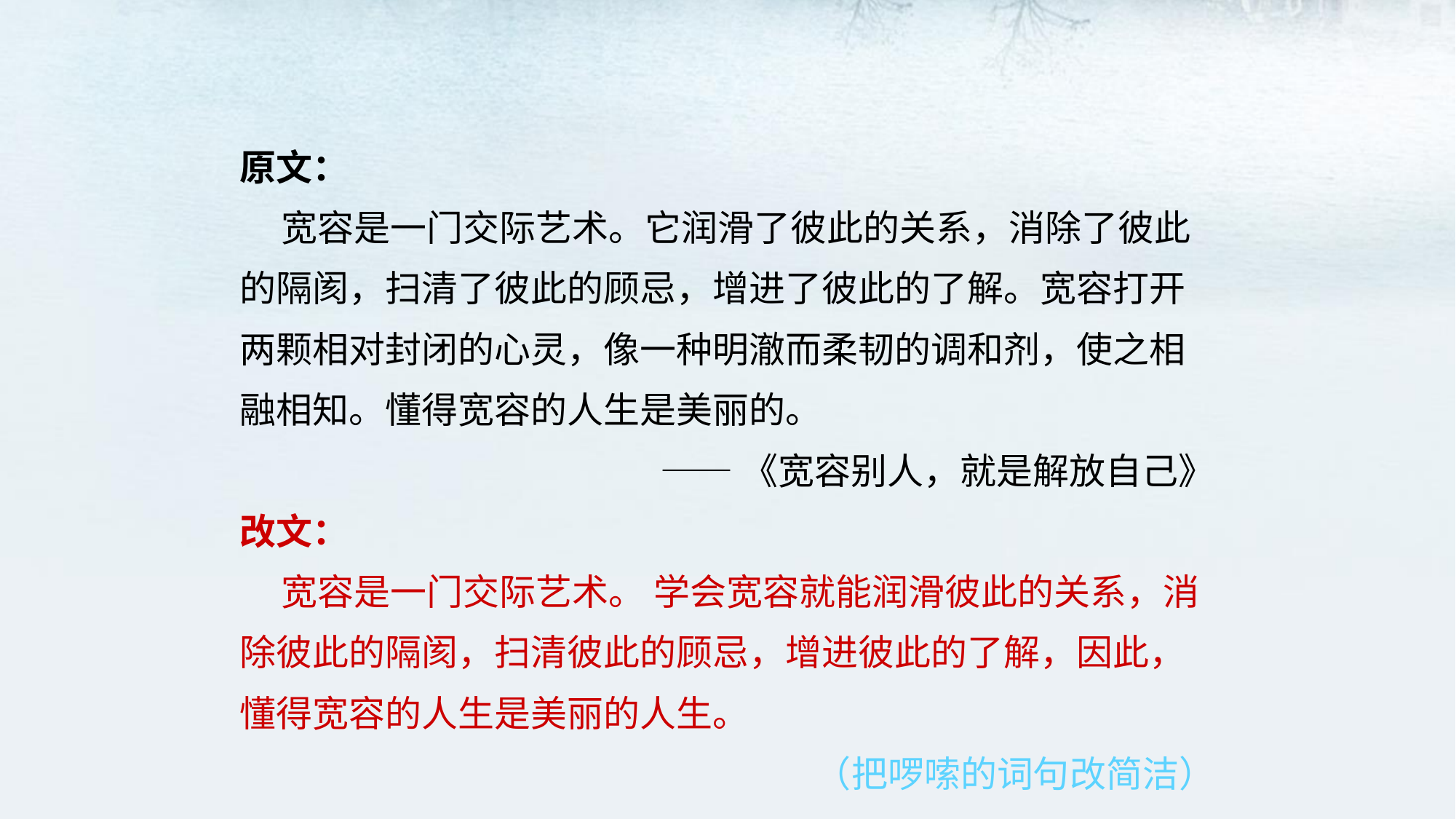

原文：
    宽容是一门交际艺术。它润滑了彼此的关系，消除了彼此的隔阂，扫清了彼此的顾忌，增进了彼此的了解。宽容打开两颗相对封闭的心灵，像一种明澈而柔韧的调和剂，使之相融相知。懂得宽容的人生是美丽的。
——《宽容别人，就是解放自己》
改文：
    宽容是一门交际艺术。 学会宽容就能润滑彼此的关系，消除彼此的隔阂，扫清彼此的顾忌，增进彼此的了解，因此，懂得宽容的人生是美丽的人生。
（把啰嗦的词句改简洁）